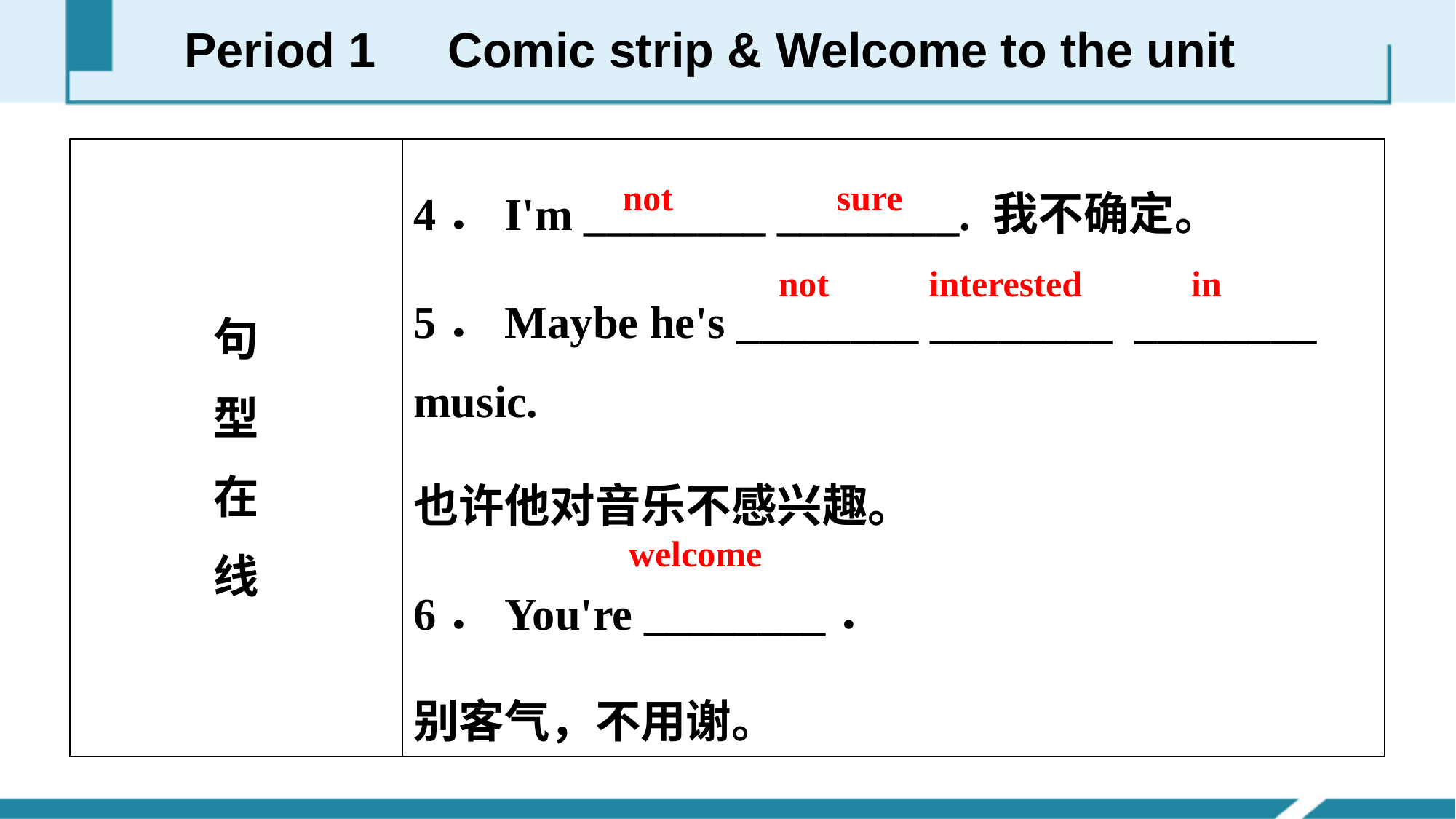

Period 1　Comic strip & Welcome to the unit
| 句 型 在 线 | 4．I'm \_\_\_\_\_\_\_\_ \_\_\_\_\_\_\_\_. 我不确定。 5．Maybe he's \_\_\_\_\_\_\_\_ \_\_\_\_\_\_\_\_ \_\_\_\_\_\_\_\_ music. 也许他对音乐不感兴趣。 6．You're \_\_\_\_\_\_\_\_． 别客气，不用谢。 |
| --- | --- |
not                  sure
not           interested            in

welcome